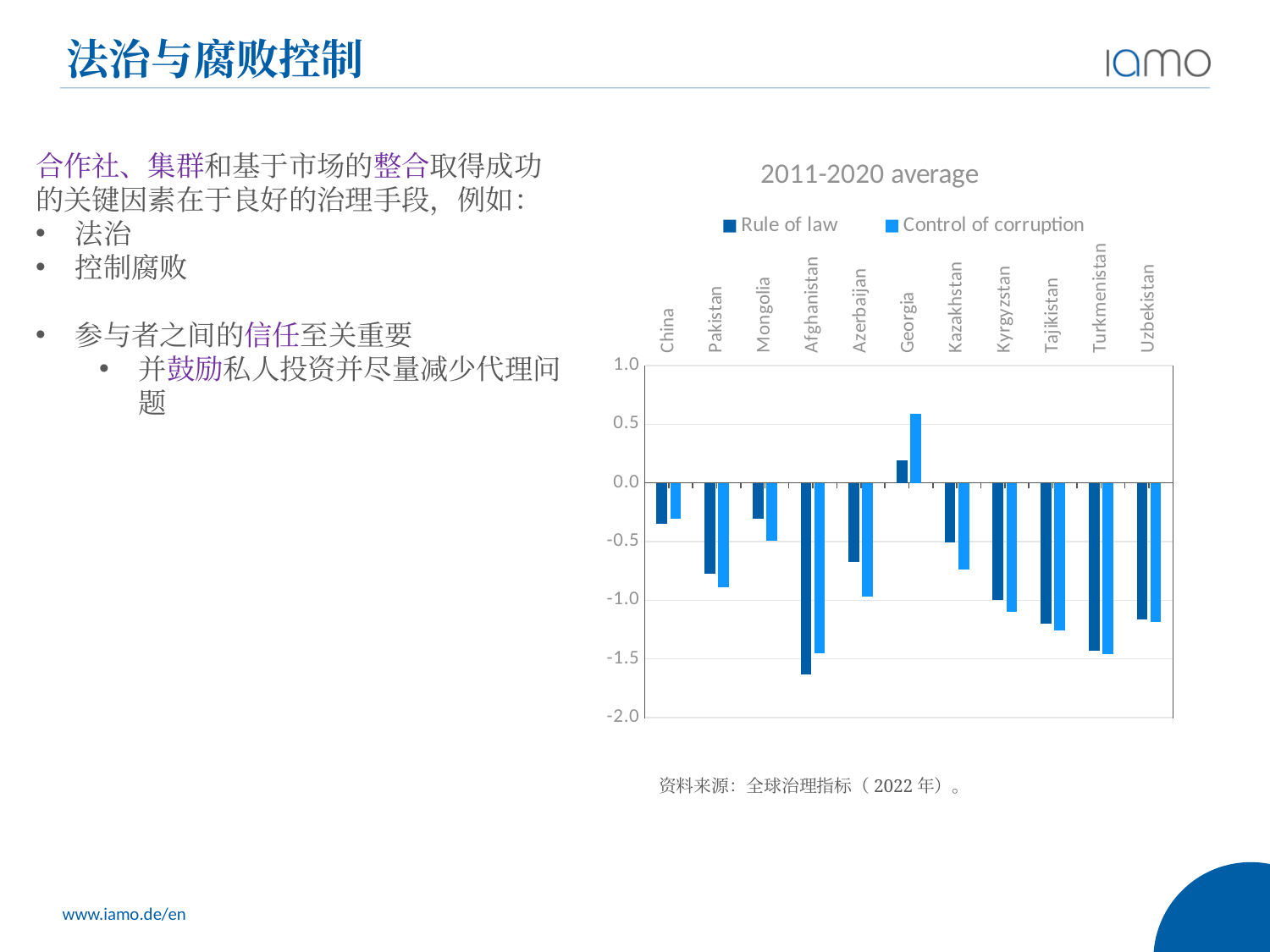

法治与腐败控制
合作社、集群和基于市场的整合取得成功的关键因素在于良好的治理手段，例如：
法治
控制腐败

参与者之间的信任至关重要
并鼓励私人投资并尽量减少代理问题

### Chart: 2011-2020 average

| Category | Rule of law | Control of corruption |
|---|---|---|
| China | -0.3495099 | -0.30768915 |
| Pakistan | -0.77315269 | -0.8887329 |
| Mongolia | -0.30627526 | -0.4929742 |
| Afghanistan | -1.6333172 | -1.453803 |
| Azerbaijan | -0.67314099 | -0.96674274 |
| Georgia | 0.19460486 | 0.58870217 |
| Kazakhstan | -0.50944665 | -0.73518761 |
| Kyrgyzstan | -1.00101373 | -1.09539476 |
| Tajikistan | -1.1968833 | -1.2555378 |
| Turkmenistan | -1.4287569 | -1.4590726 |
| Uzbekistan | -1.1596958 | -1.1847026 |
资料来源：全球治理指标（2022年）。
21